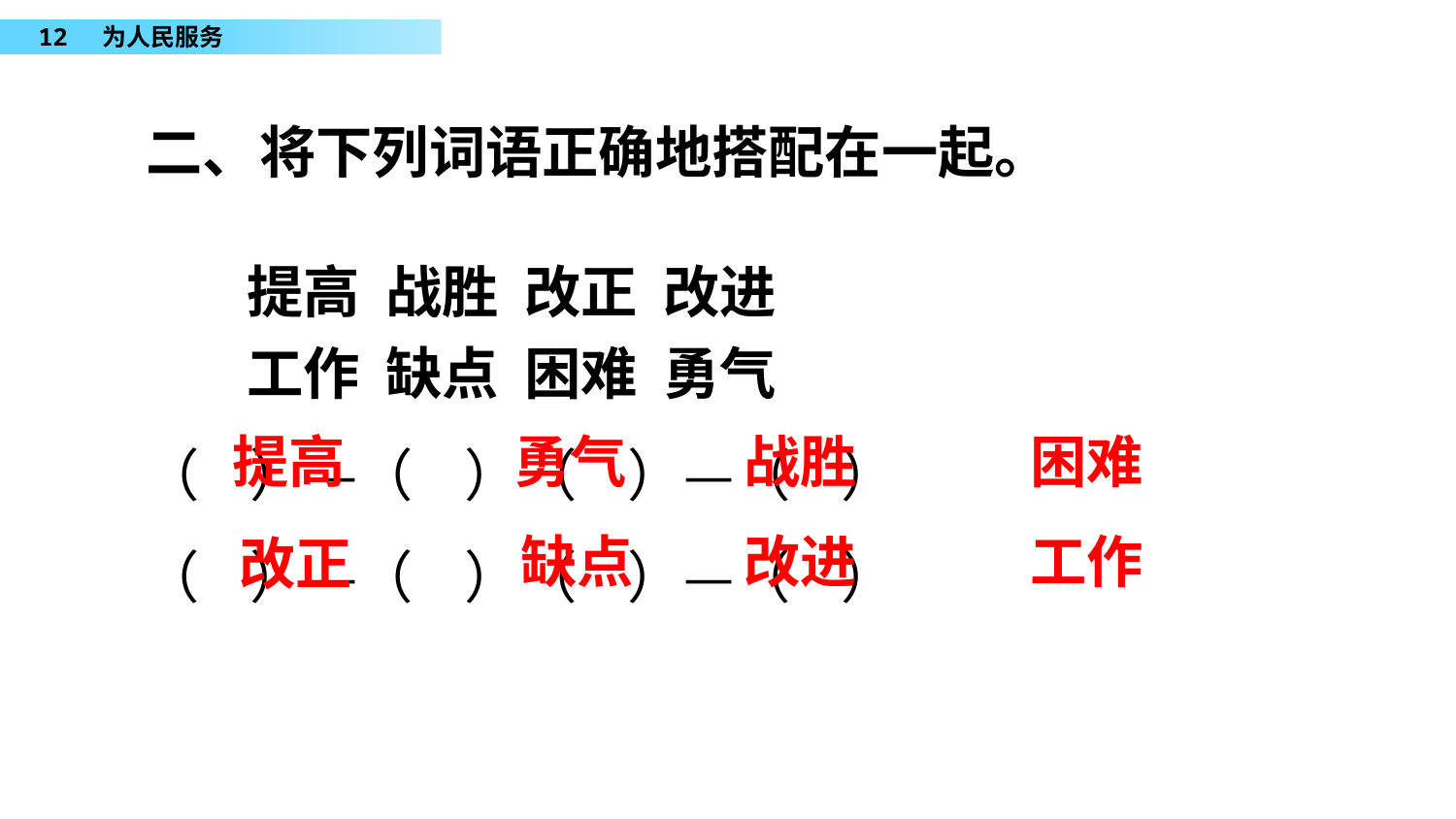

二、将下列词语正确地搭配在一起。
           提高  战胜  改正  改进
           工作  缺点  困难  勇气
   （    ）—（    ）（    ）—（    ）
   （    ）—（    ）（    ）—（    ）
提高
勇气
战胜
困难
缺点
改进
工作
改正